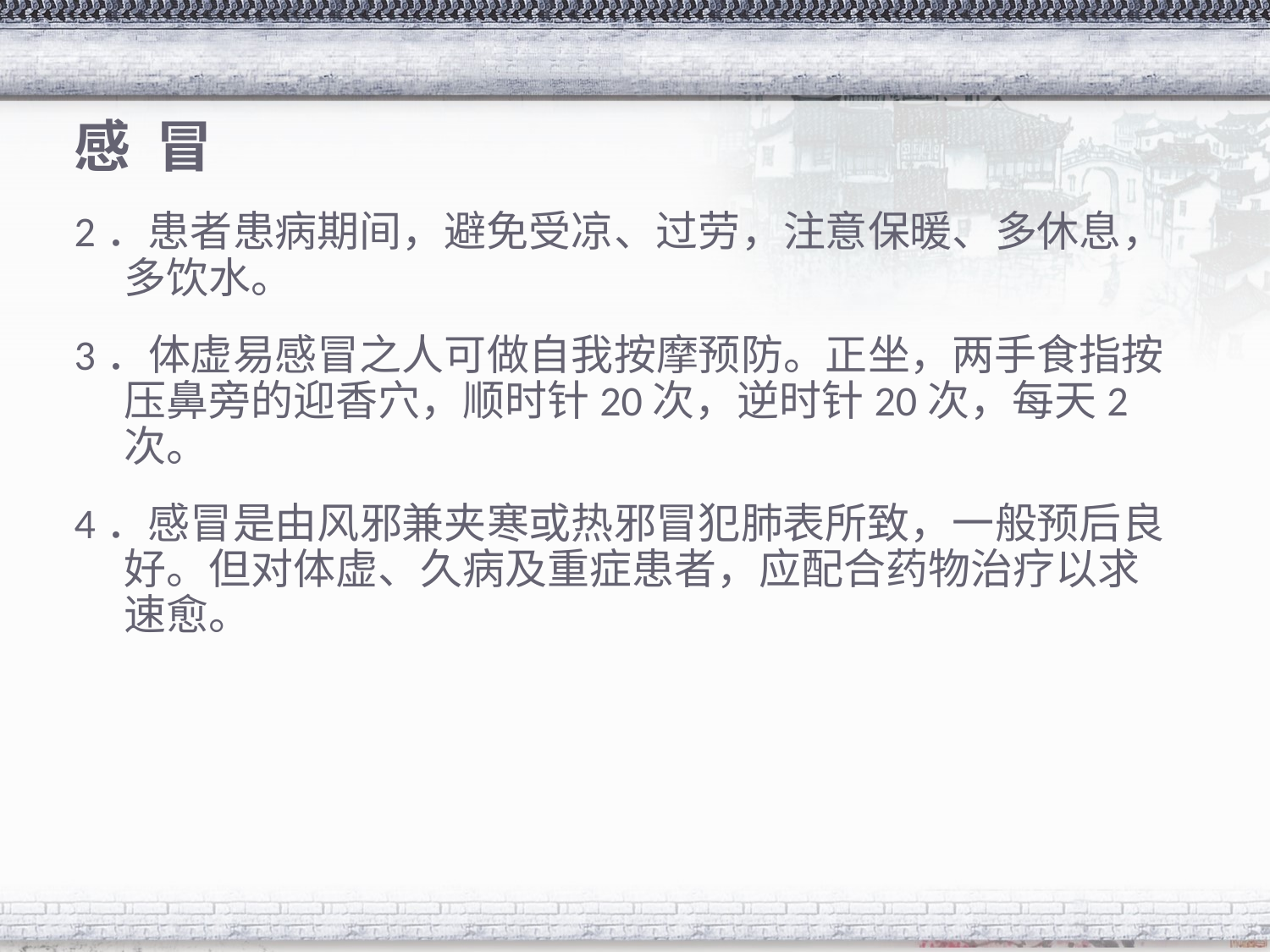

# 感  冒
2．患者患病期间，避免受凉、过劳，注意保暖、多休息，多饮水。
3．体虚易感冒之人可做自我按摩预防。正坐，两手食指按压鼻旁的迎香穴，顺时针20次，逆时针20次，每天2次。
4．感冒是由风邪兼夹寒或热邪冒犯肺表所致，一般预后良好。但对体虚、久病及重症患者，应配合药物治疗以求速愈。